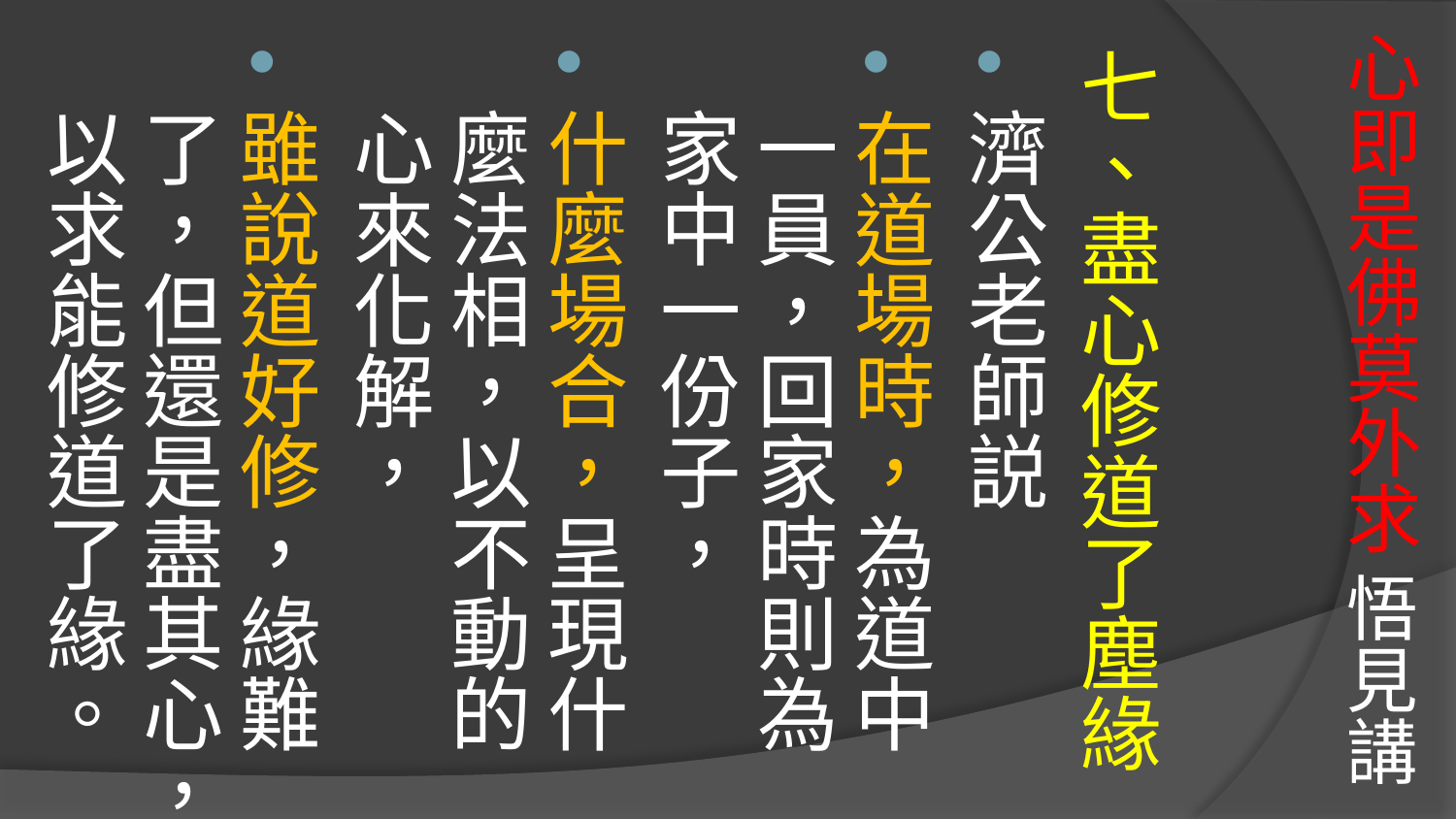

# 心即是佛莫外求 悟見講
七、盡心修道了塵緣
濟公老師説
在道場時，為道中一員，回家時則為家中一份子，
什麼場合，呈現什麼法相，以不動的心來化解，
雖說道好修，緣難了，但還是盡其心，以求能修道了緣。